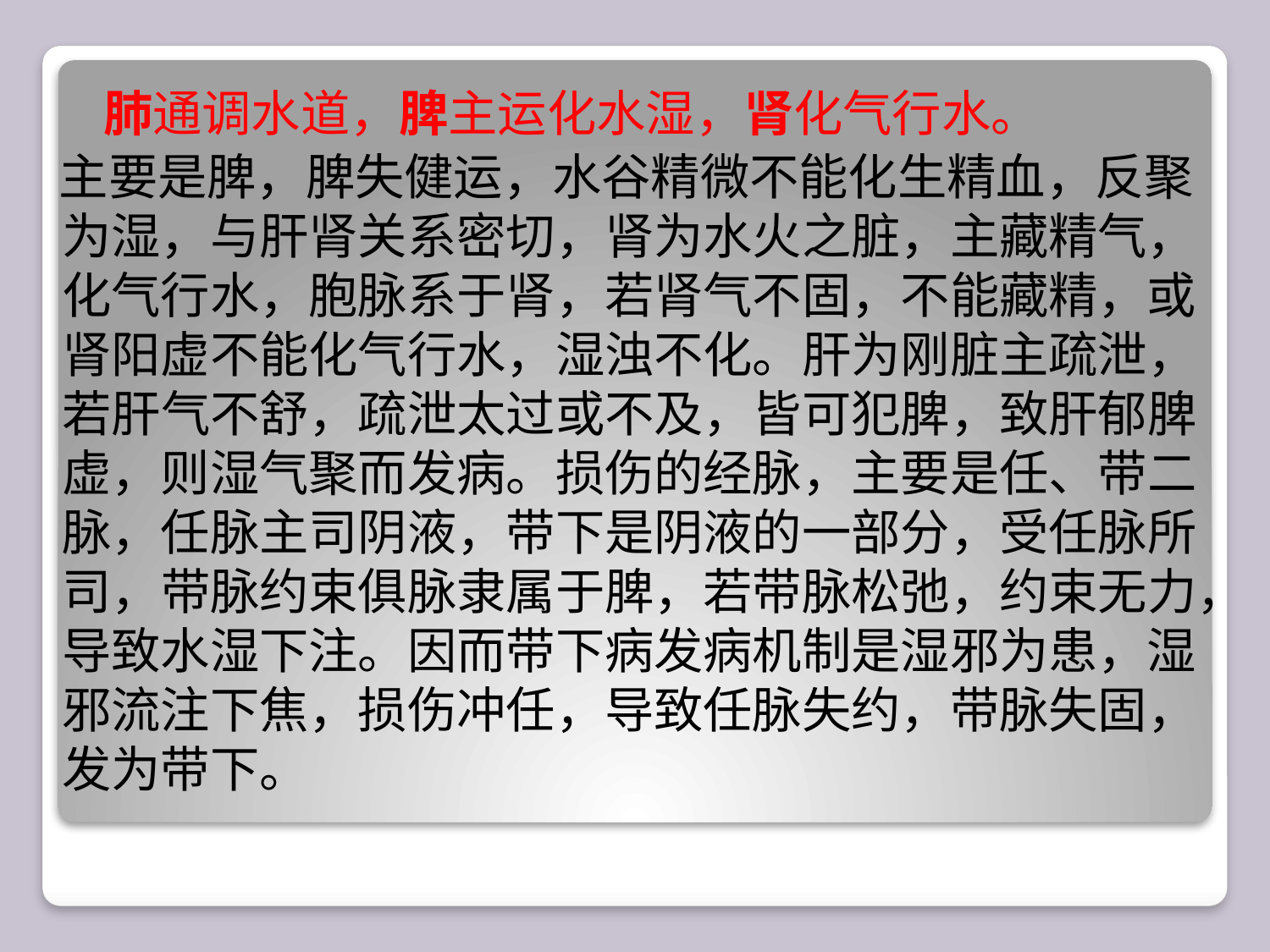

肺通调水道，脾主运化水湿，肾化气行水。
  主要是脾，脾失健运，水谷精微不能化生精血，反聚为湿，与肝肾关系密切，肾为水火之脏，主藏精气，化气行水，胞脉系于肾，若肾气不固，不能藏精，或肾阳虚不能化气行水，湿浊不化。肝为刚脏主疏泄，若肝气不舒，疏泄太过或不及，皆可犯脾，致肝郁脾虚，则湿气聚而发病。损伤的经脉，主要是任、带二脉，任脉主司阴液，带下是阴液的一部分，受任脉所司，带脉约束俱脉隶属于脾，若带脉松弛，约束无力，导致水湿下注。因而带下病发病机制是湿邪为患，湿邪流注下焦，损伤冲任，导致任脉失约，带脉失固，发为带下。